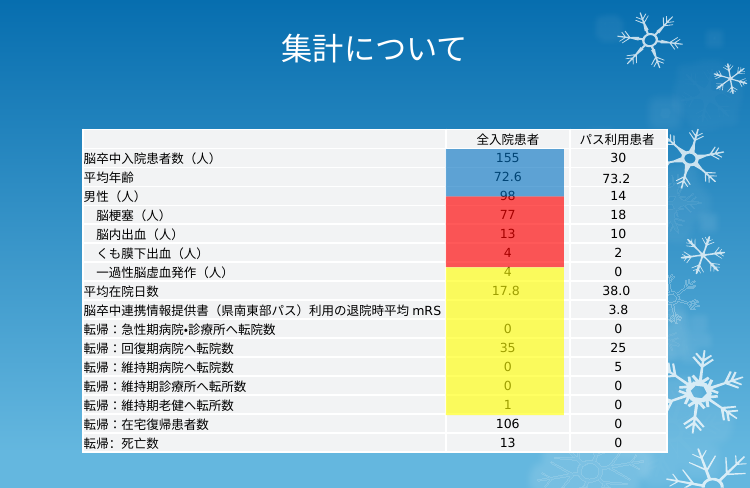

# 集計について
|  | 全入院患者 | パス利用患者 |
| --- | --- | --- |
| 脳卒中入院患者数（人） | 155 | 30 |
| 平均年齢 | 72.6 | 73.2 |
| 男性（人） | 98 | 14 |
| 脳梗塞（人） | 77 | 18 |
| 脳内出血（人） | 13 | 10 |
| くも膜下出血（人） | 4 | 2 |
| 一過性脳虚血発作（人） | 4 | 0 |
| 平均在院日数 | 17.8 | 38.0 |
| 脳卒中連携情報提供書（県南東部パス）利用の退院時平均mRS |  | 3.8 |
| 転帰：急性期病院・診療所へ転院数 | 0 | 0 |
| 転帰：回復期病院へ転院数 | 35 | 25 |
| 転帰：維持期病院へ転院数 | 0 | 5 |
| 転帰：維持期診療所へ転所数 | 0 | 0 |
| 転帰：維持期老健へ転所数 | 1 | 0 |
| 転帰：在宅復帰患者数 | 106 | 0 |
| 転帰：死亡数 | 13 | 0 |